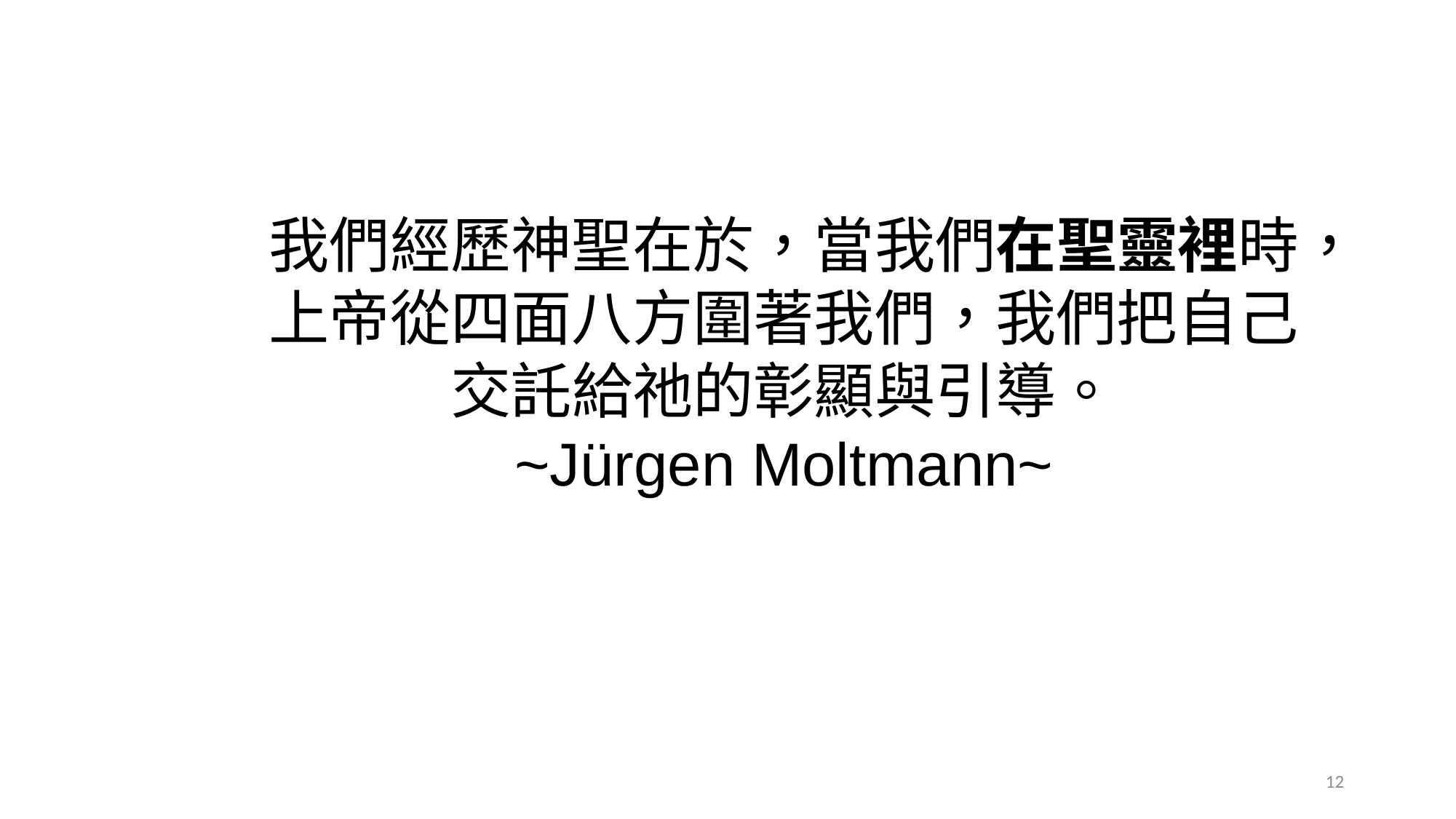

我們經歷神聖在於，當我們在聖靈裡時，上帝從四面八方圍著我們，我們把自己交託給祂的彰顯與引導。
~Jürgen Moltmann~
12